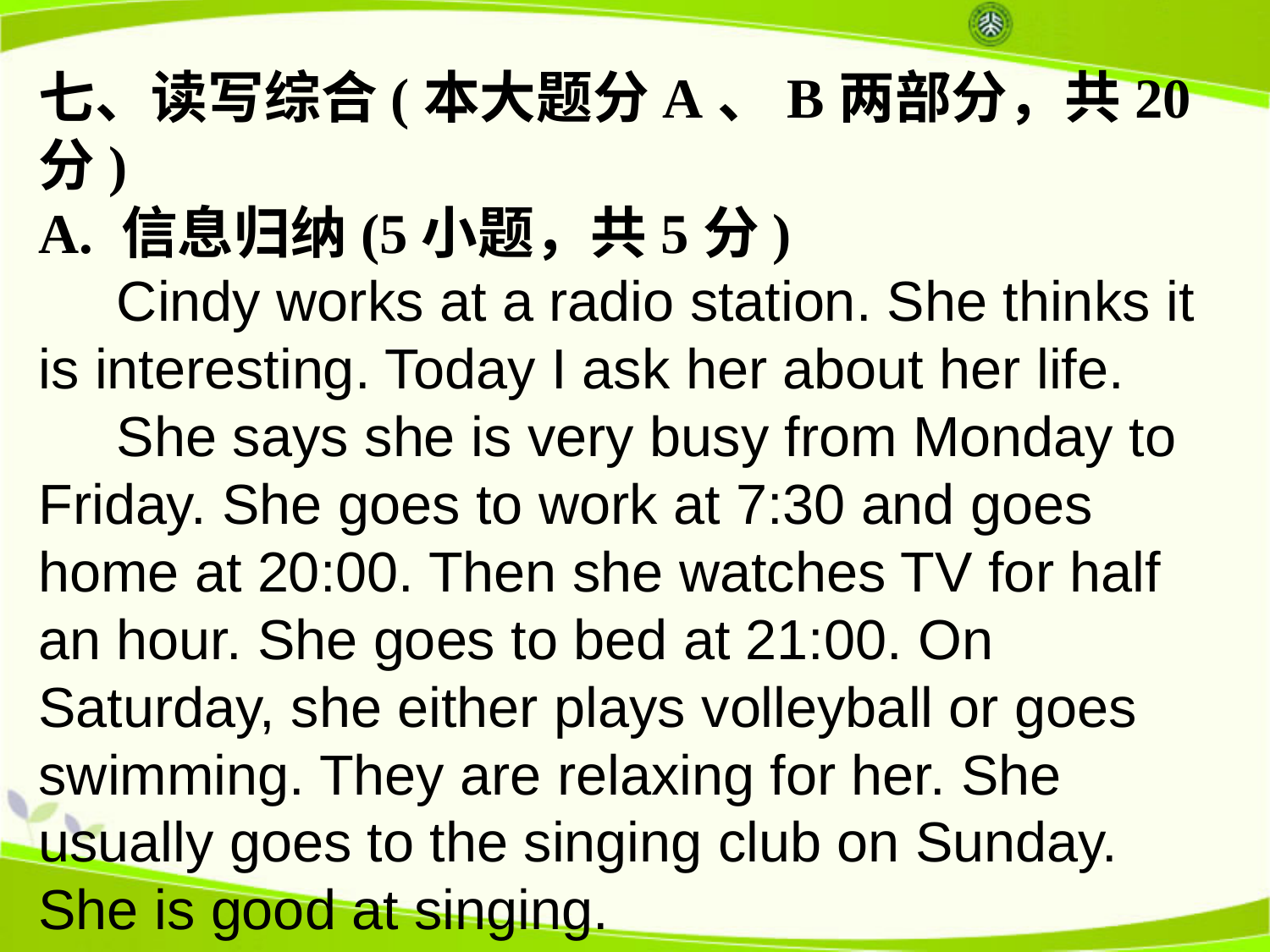

七、读写综合(本大题分A、B两部分，共20分)
A. 信息归纳(5小题，共5分)
     Cindy works at a radio station. She thinks it is interesting. Today I ask her about her life.
     She says she is very busy from Monday to Friday. She goes to work at 7:30 and goes home at 20:00. Then she watches TV for half an hour. She goes to bed at 21:00. On Saturday, she either plays volleyball or goes swimming. They are relaxing for her. She usually goes to the singing club on Sunday. She is good at singing.